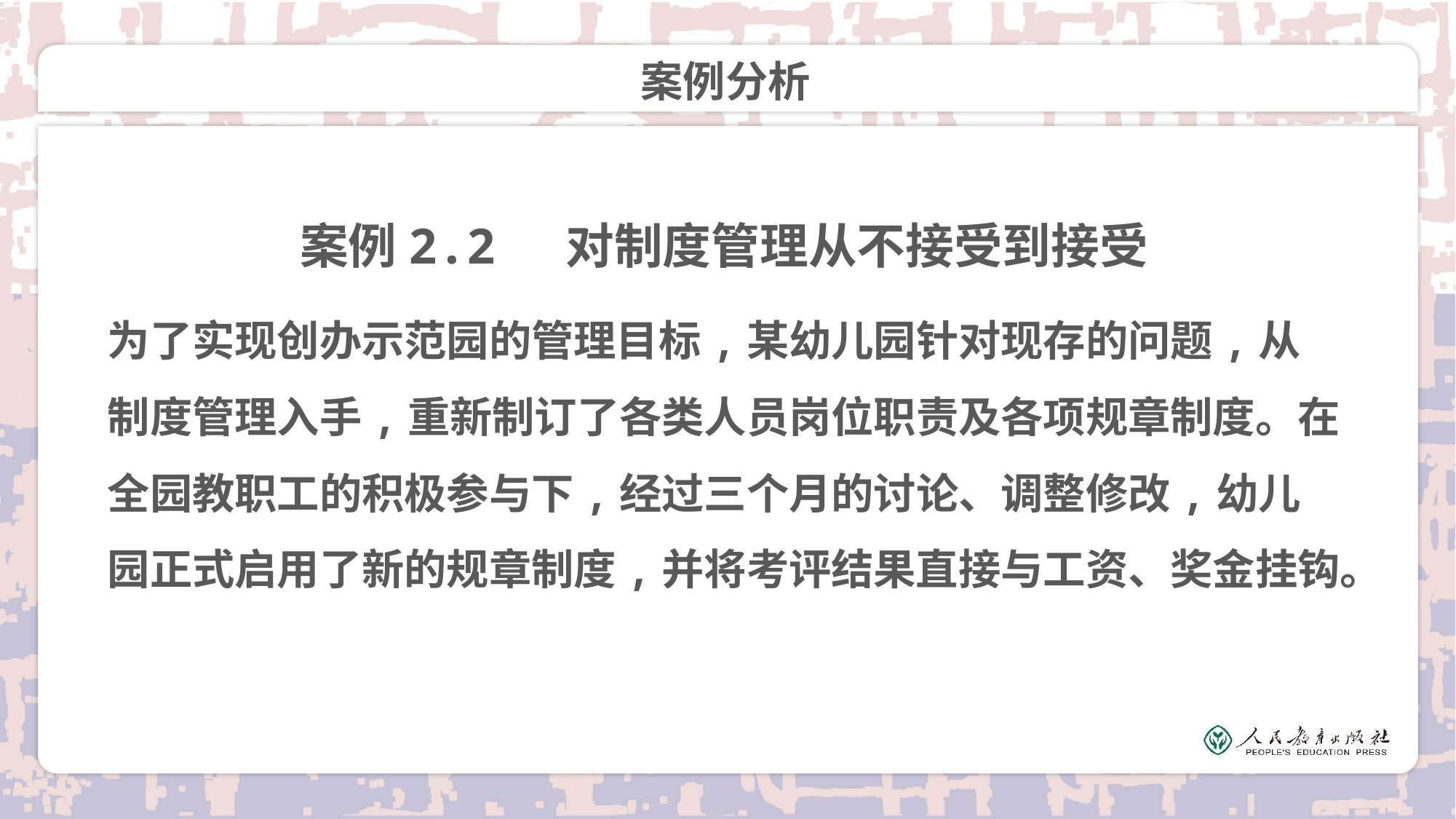

# 案例分析
案例2.2  对制度管理从不接受到接受
为了实现创办示范园的管理目标,某幼儿园针对现存的问题,从制度管理入手,重新制订了各类人员岗位职责及各项规章制度。在全园教职工的积极参与下,经过三个月的讨论、调整修改,幼儿园正式启用了新的规章制度,并将考评结果直接与工资、奖金挂钩。